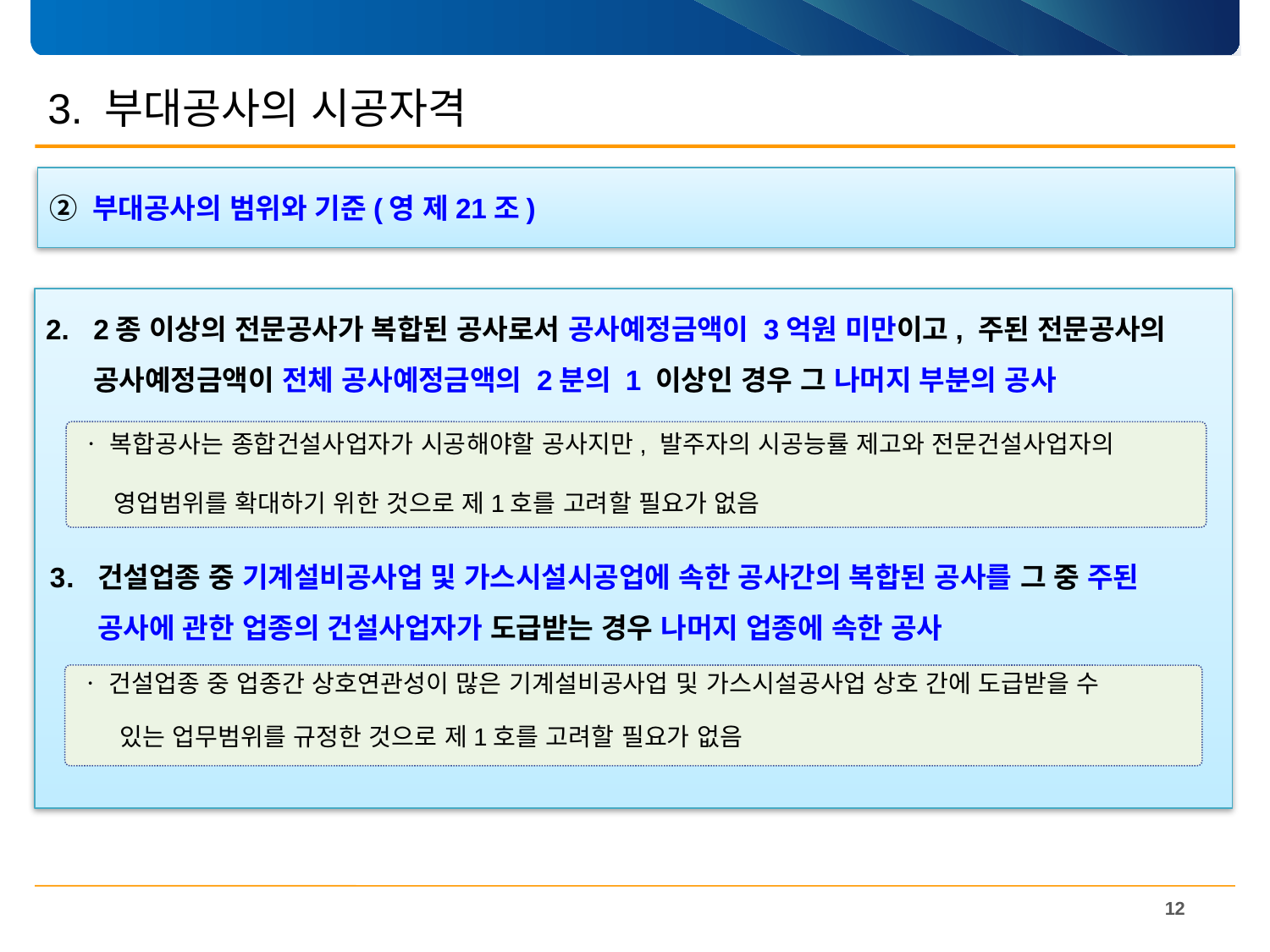

# 3. 부대공사의 시공자격
② 부대공사의 범위와 기준(영 제21조)

2종 이상의 전문공사가 복합된 공사로서 공사예정금액이 3억원 미만이고, 주된 전문공사의 공사예정금액이 전체 공사예정금액의 2분의 1 이상인 경우 그 나머지 부분의 공사

ㆍ 복합공사는 종합건설사업자가 시공해야할 공사지만, 발주자의 시공능률 제고와 전문건설사업자의

    영업범위를 확대하기 위한 것으로 제1호를 고려할 필요가 없음
건설업종 중 기계설비공사업 및 가스시설시공업에 속한 공사간의 복합된 공사를 그 중 주된 공사에 관한 업종의 건설사업자가 도급받는 경우 나머지 업종에 속한 공사
ㆍ 건설업종 중 업종간 상호연관성이 많은 기계설비공사업 및 가스시설공사업 상호 간에 도급받을 수

     있는 업무범위를 규정한 것으로 제1호를 고려할 필요가 없음